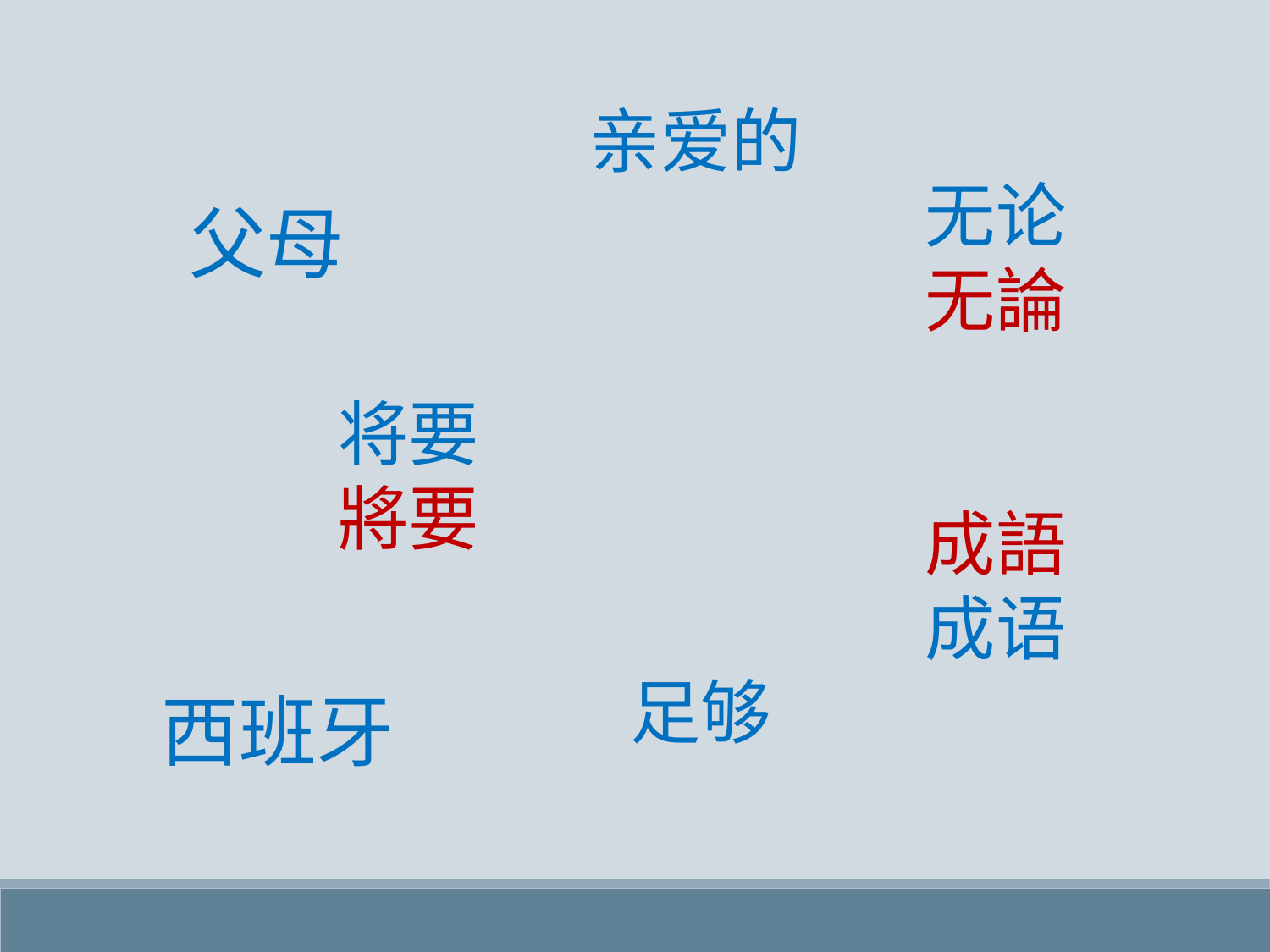

亲爱的
无论
无論
父母
将要
將要
成語
成语
足够
西班牙